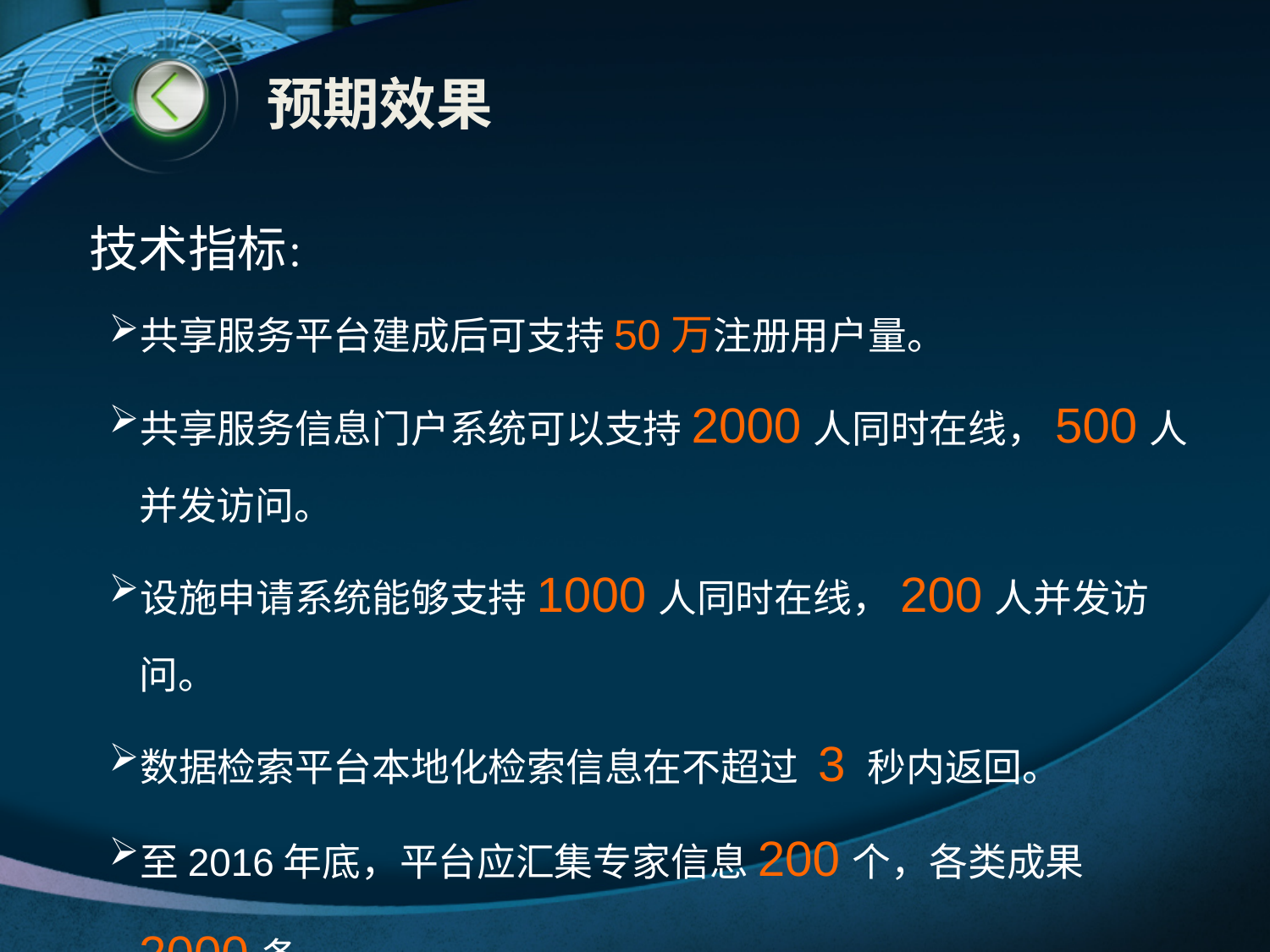

# 预期效果
技术指标：
共享服务平台建成后可支持50万注册用户量。
共享服务信息门户系统可以支持2000人同时在线，500人并发访问。
设施申请系统能够支持1000人同时在线，200人并发访问。
数据检索平台本地化检索信息在不超过 3 秒内返回。
至2016年底，平台应汇集专家信息200个，各类成果2000条。